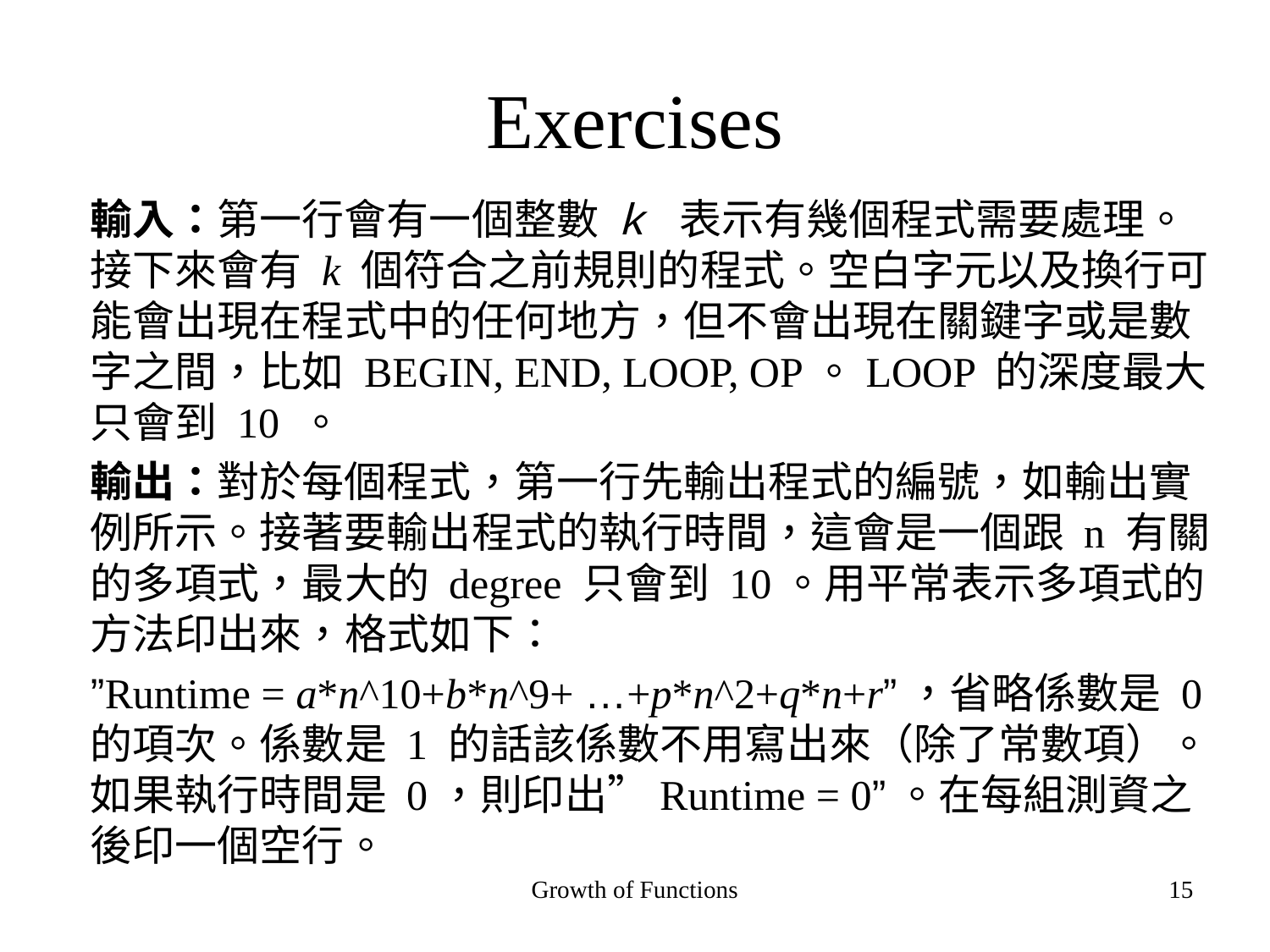

# Exercises
	輸入：第一行會有一個整數 k 表示有幾個程式需要處理。接下來會有 k 個符合之前規則的程式。空白字元以及換行可能會出現在程式中的任何地方，但不會出現在關鍵字或是數字之間，比如 BEGIN, END, LOOP, OP。LOOP 的深度最大只會到 10 。
	輸出：對於每個程式，第一行先輸出程式的編號，如輸出實例所示。接著要輸出程式的執行時間，這會是一個跟 n 有關的多項式，最大的 degree 只會到 10。用平常表示多項式的方法印出來，格式如下：
	”Runtime = a*n^10+b*n^9+ …+p*n^2+q*n+r”，省略係數是 0 的項次。係數是 1 的話該係數不用寫出來（除了常數項）。如果執行時間是 0，則印出”Runtime = 0”。在每組測資之後印一個空行。
Growth of Functions
15